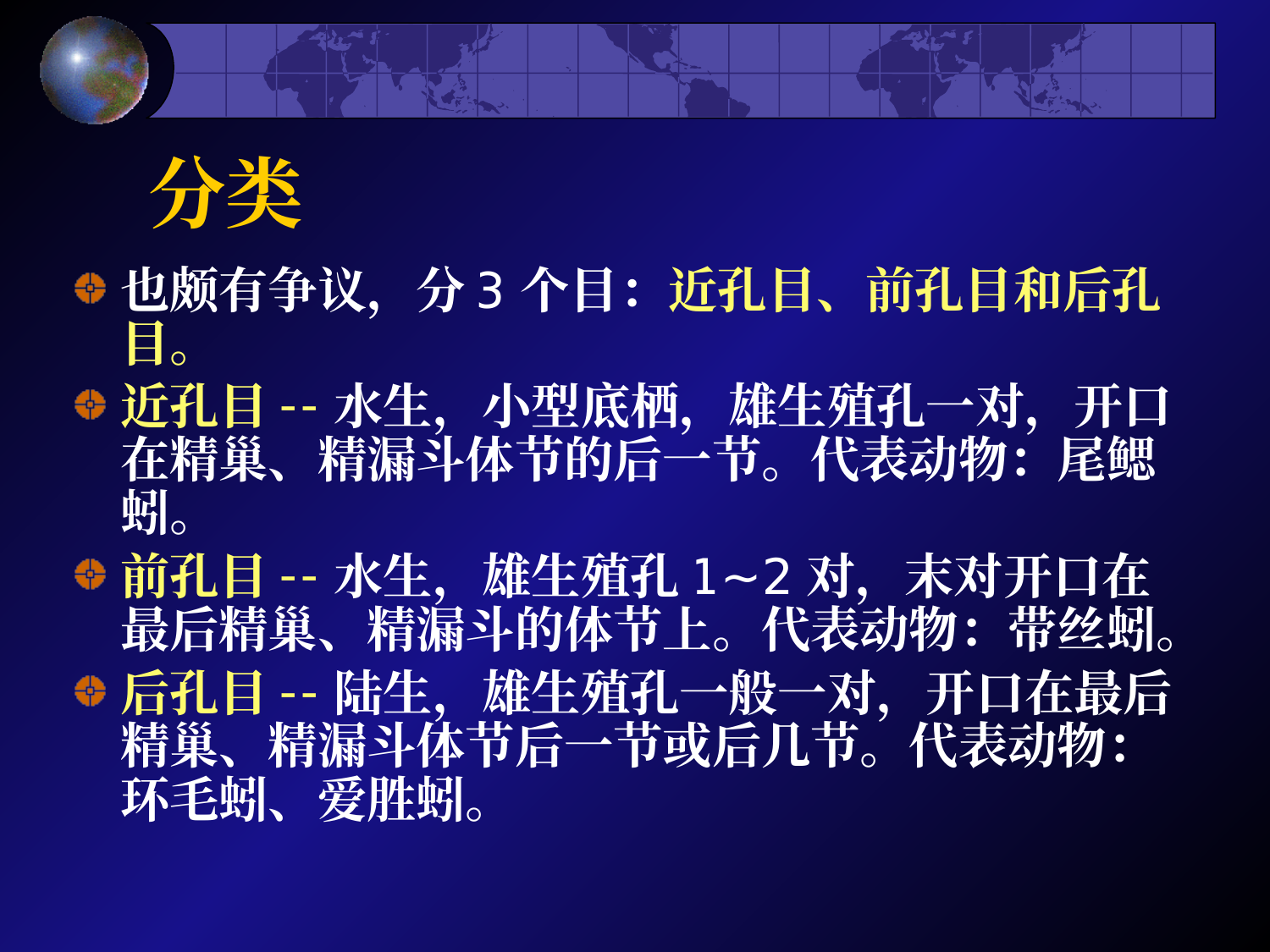

# 分类
也颇有争议，分3个目：近孔目、前孔目和后孔目。
近孔目--水生，小型底栖，雄生殖孔一对，开口在精巢、精漏斗体节的后一节。代表动物：尾鳃蚓。
前孔目--水生，雄生殖孔1~2对，末对开口在最后精巢、精漏斗的体节上。代表动物：带丝蚓。
后孔目--陆生，雄生殖孔一般一对，开口在最后精巢、精漏斗体节后一节或后几节。代表动物：环毛蚓、爱胜蚓。